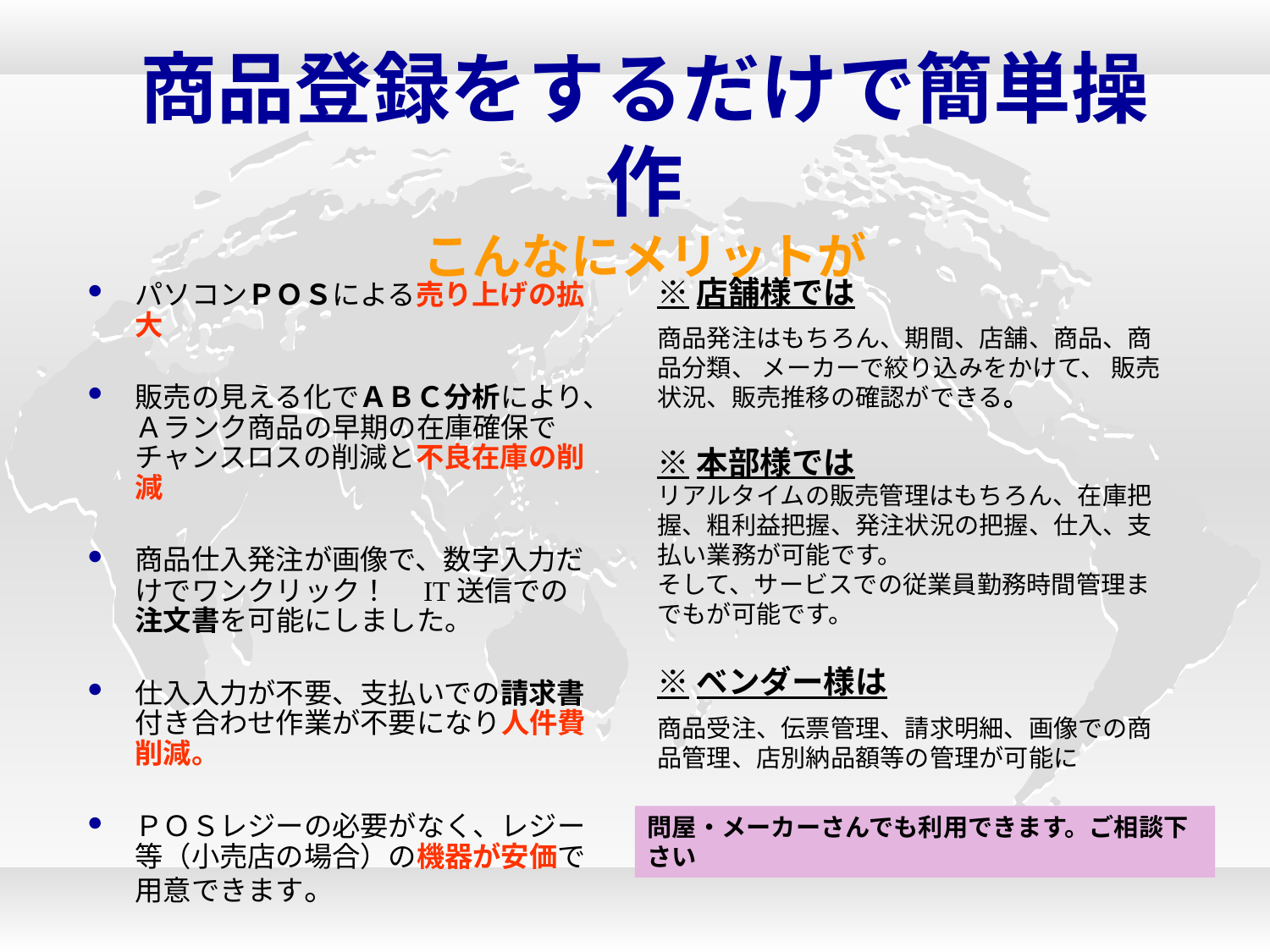

# 商品登録をするだけで簡単操作 こんなにメリットが

パソコンＰＯＳによる売り上げの拡大

販売の見える化でＡＢＣ分析により、Ａランク商品の早期の在庫確保でチャンスロスの削減と不良在庫の削減

商品仕入発注が画像で、数字入力だけでワンクリック！　IT送信での注文書を可能にしました。

仕入入力が不要、支払いでの請求書付き合わせ作業が不要になり人件費削減。

ＰＯＳレジーの必要がなく、レジー等（小売店の場合）の機器が安価で用意できます。
※店舗様では
商品発注はもちろん、期間、店舗、商品、商品分類、 メーカーで絞り込みをかけて、 販売状況、販売推移の確認ができる。

※本部様では
リアルタイムの販売管理はもちろん、在庫把握、粗利益把握、発注状況の把握、仕入、支払い業務が可能です。
そして、サービスでの従業員勤務時間管理までもが可能です。
※ベンダー様は
商品受注、伝票管理、請求明細、画像での商品管理、店別納品額等の管理が可能に
問屋・メーカーさんでも利用できます。ご相談下さい